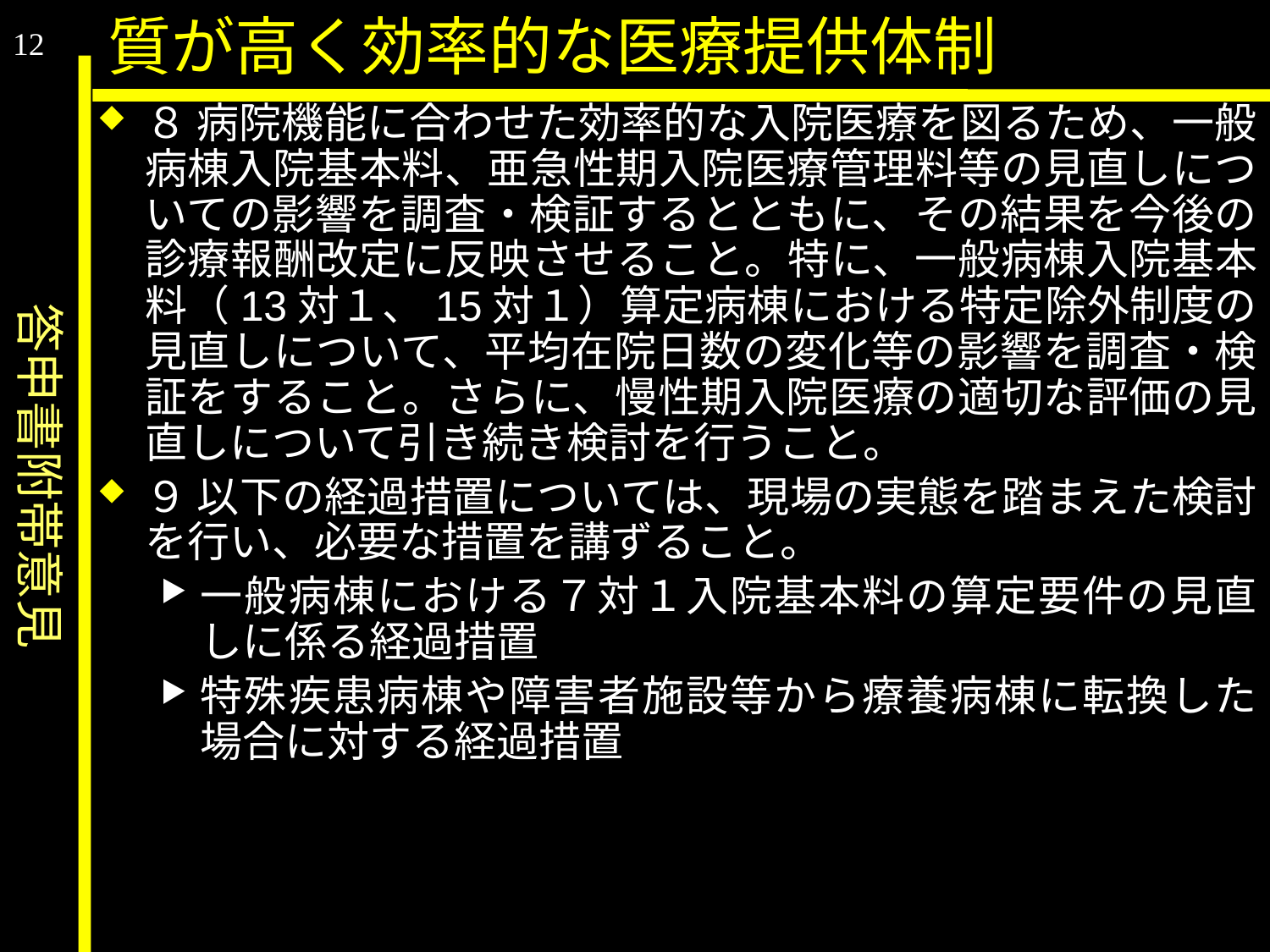

答申書附帯意見
質が高く効率的な医療提供体制
12

８ 病院機能に合わせた効率的な入院医療を図るため、一般病棟入院基本料、亜急性期入院医療管理料等の見直しについての影響を調査・検証するとともに、その結果を今後の診療報酬改定に反映させること。特に、一般病棟入院基本料（13対１、15対１）算定病棟における特定除外制度の見直しについて、平均在院日数の変化等の影響を調査・検証をすること。さらに、慢性期入院医療の適切な評価の見直しについて引き続き検討を行うこと。
９ 以下の経過措置については、現場の実態を踏まえた検討を行い、必要な措置を講ずること。
一般病棟における７対１入院基本料の算定要件の見直しに係る経過措置
特殊疾患病棟や障害者施設等から療養病棟に転換した場合に対する経過措置